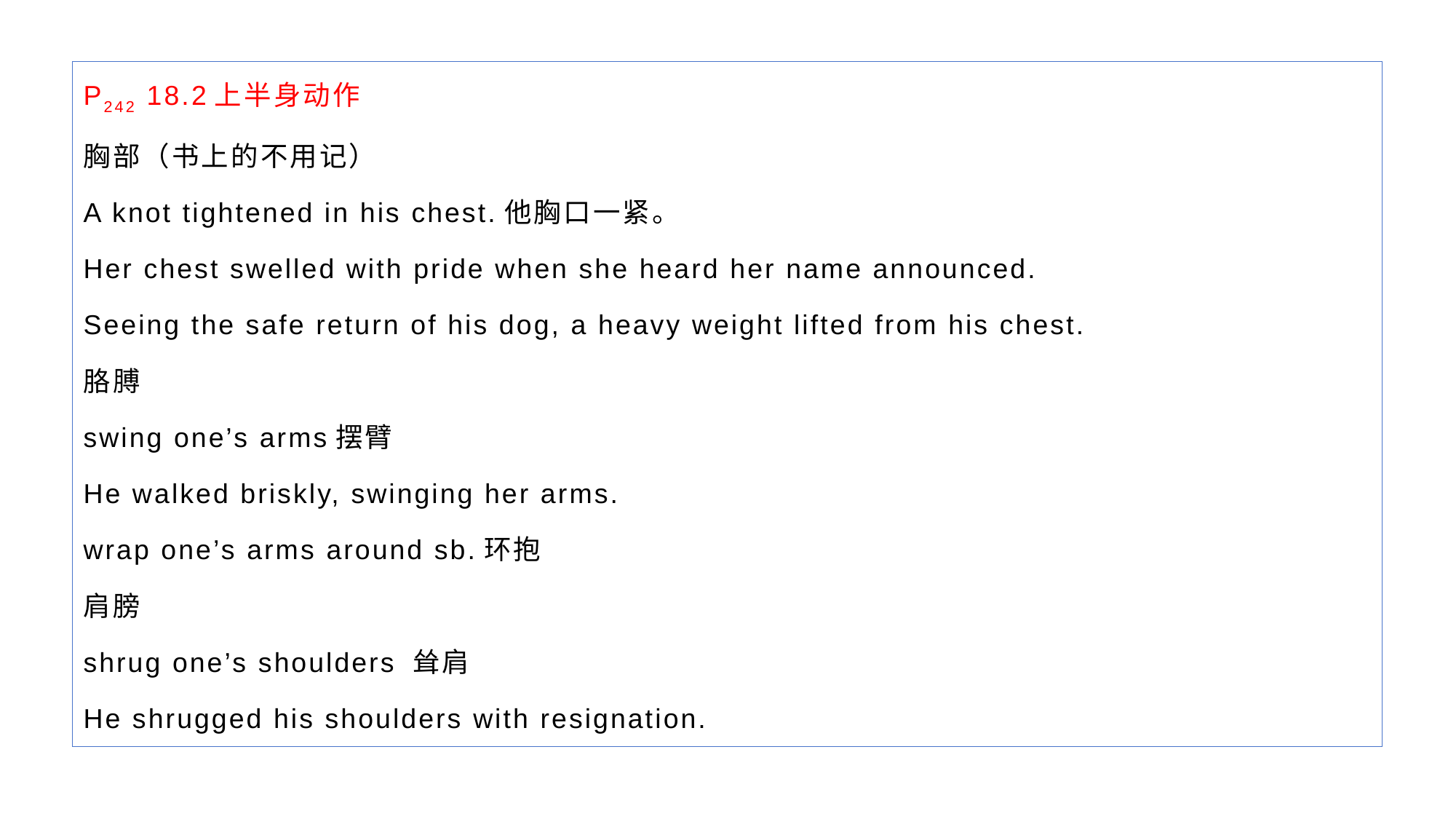

P242 18.2上半身动作
胸部（书上的不用记）
A knot tightened in his chest.他胸口一紧。
Her chest swelled with pride when she heard her name announced.
Seeing the safe return of his dog, a heavy weight lifted from his chest.
胳膊
swing one’s arms摆臂
He walked briskly, swinging her arms.
wrap one’s arms around sb.环抱
肩膀
shrug one’s shoulders 耸肩
He shrugged his shoulders with resignation.